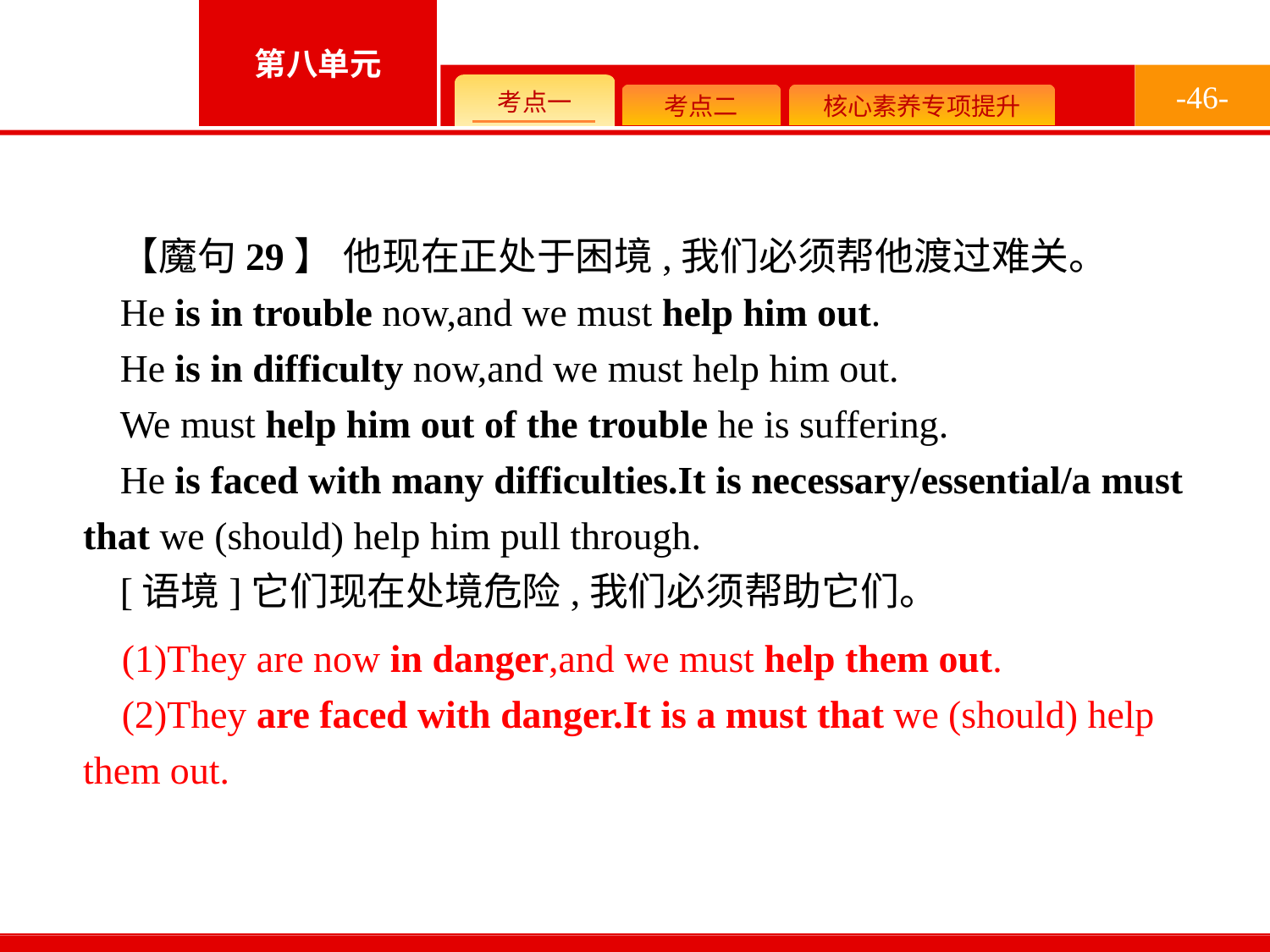

-46-
【魔句29】 他现在正处于困境,我们必须帮他渡过难关。
He is in trouble now,and we must help him out.
He is in difficulty now,and we must help him out.
We must help him out of the trouble he is suffering.
He is faced with many difficulties.It is necessary/essential/a must that we (should) help him pull through.
[语境]它们现在处境危险,我们必须帮助它们。
(1)They are now in danger,and we must help them out.
(2)They are faced with danger.It is a must that we (should) help them out.